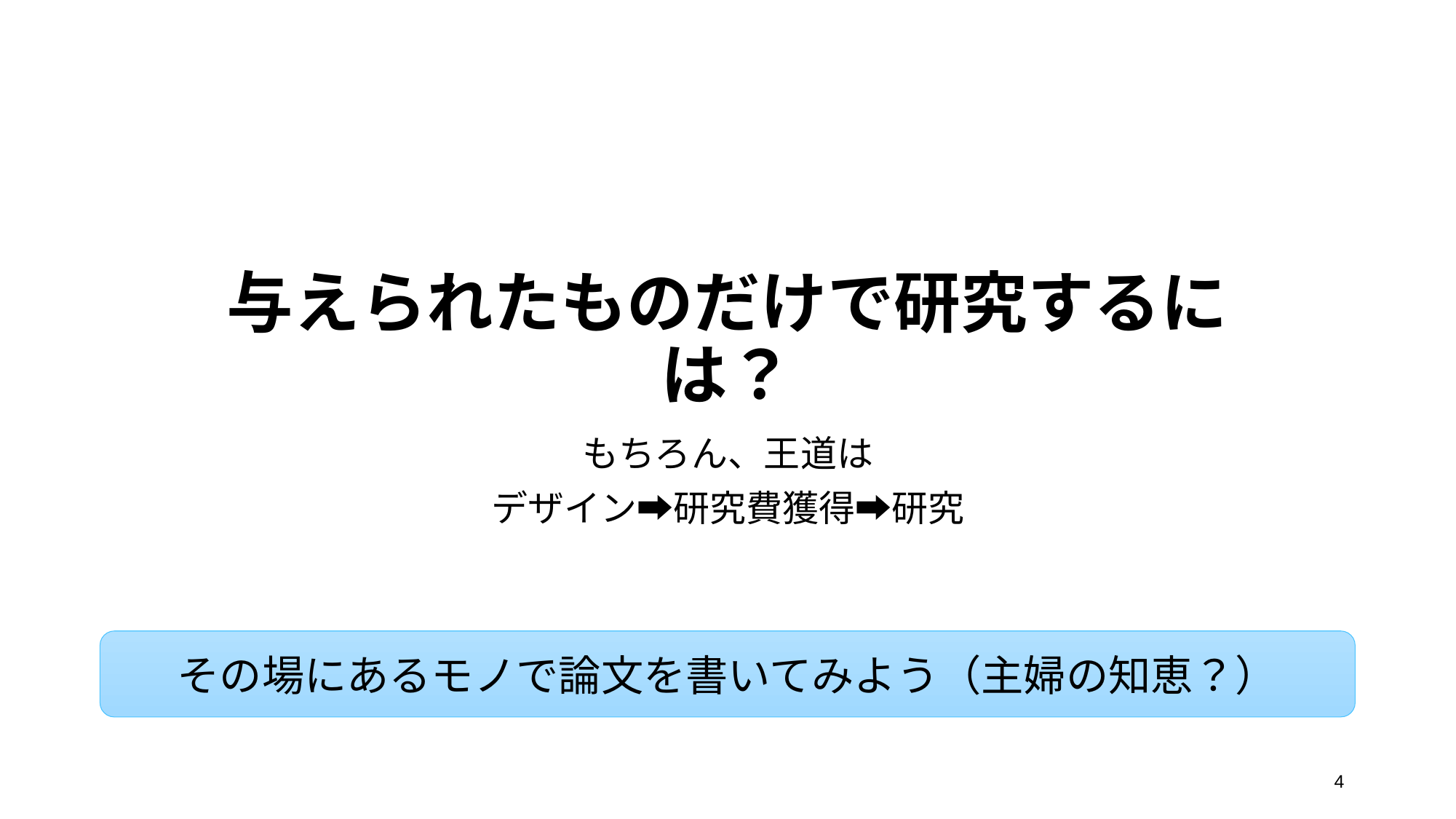

# 与えられたものだけで研究するには？
もちろん、王道は
デザイン➡研究費獲得➡研究
その場にあるモノで論文を書いてみよう（主婦の知恵？）
4